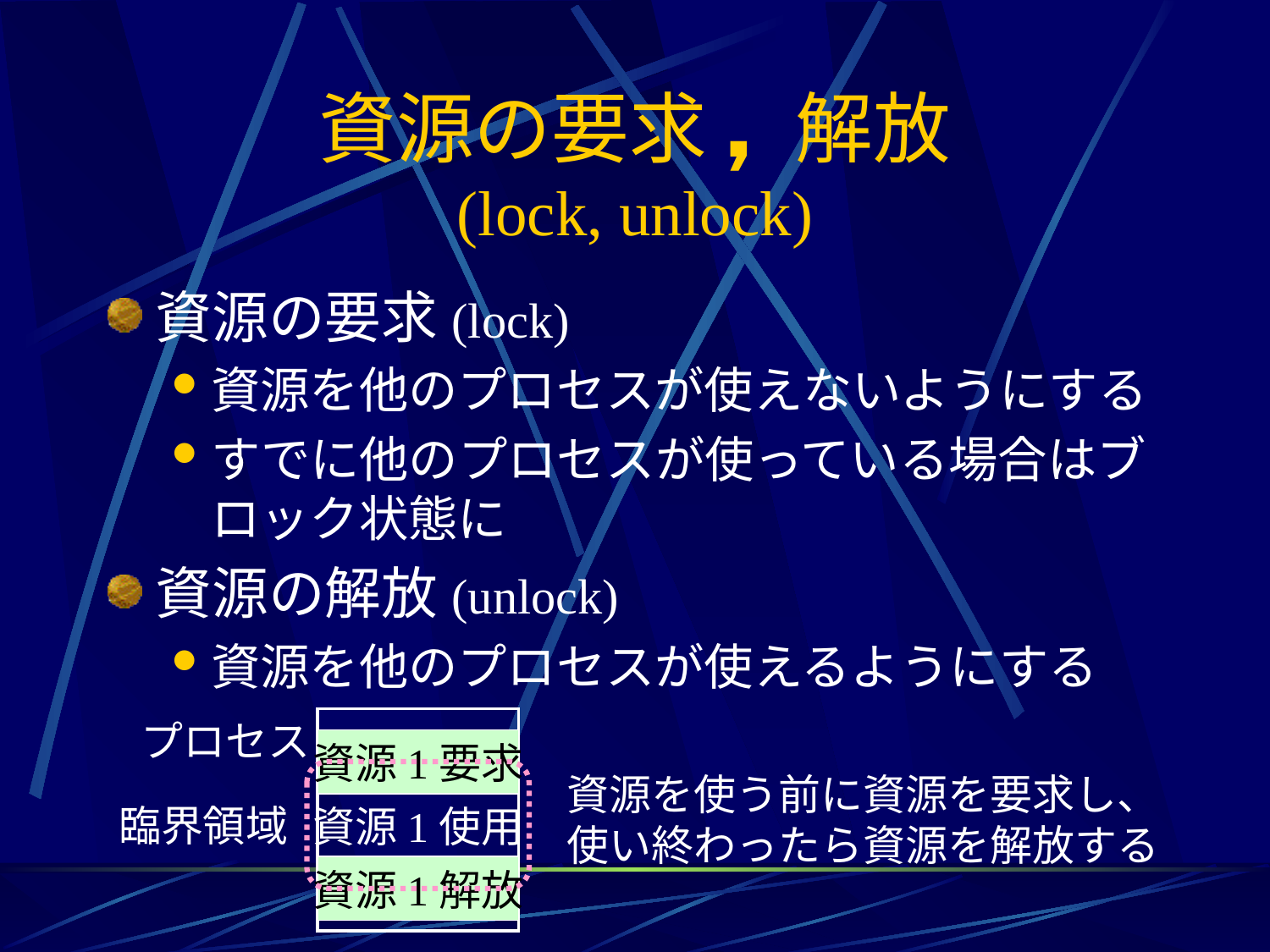

# 資源の要求, 解放 (lock, unlock)
資源の要求(lock)
資源を他のプロセスが使えないようにする
すでに他のプロセスが使っている場合はブロック状態に
資源の解放(unlock)
資源を他のプロセスが使えるようにする
プロセス

資源1要求
資源1解放

臨界領域
資源を使う前に資源を要求し、
使い終わったら資源を解放する
資源1使用